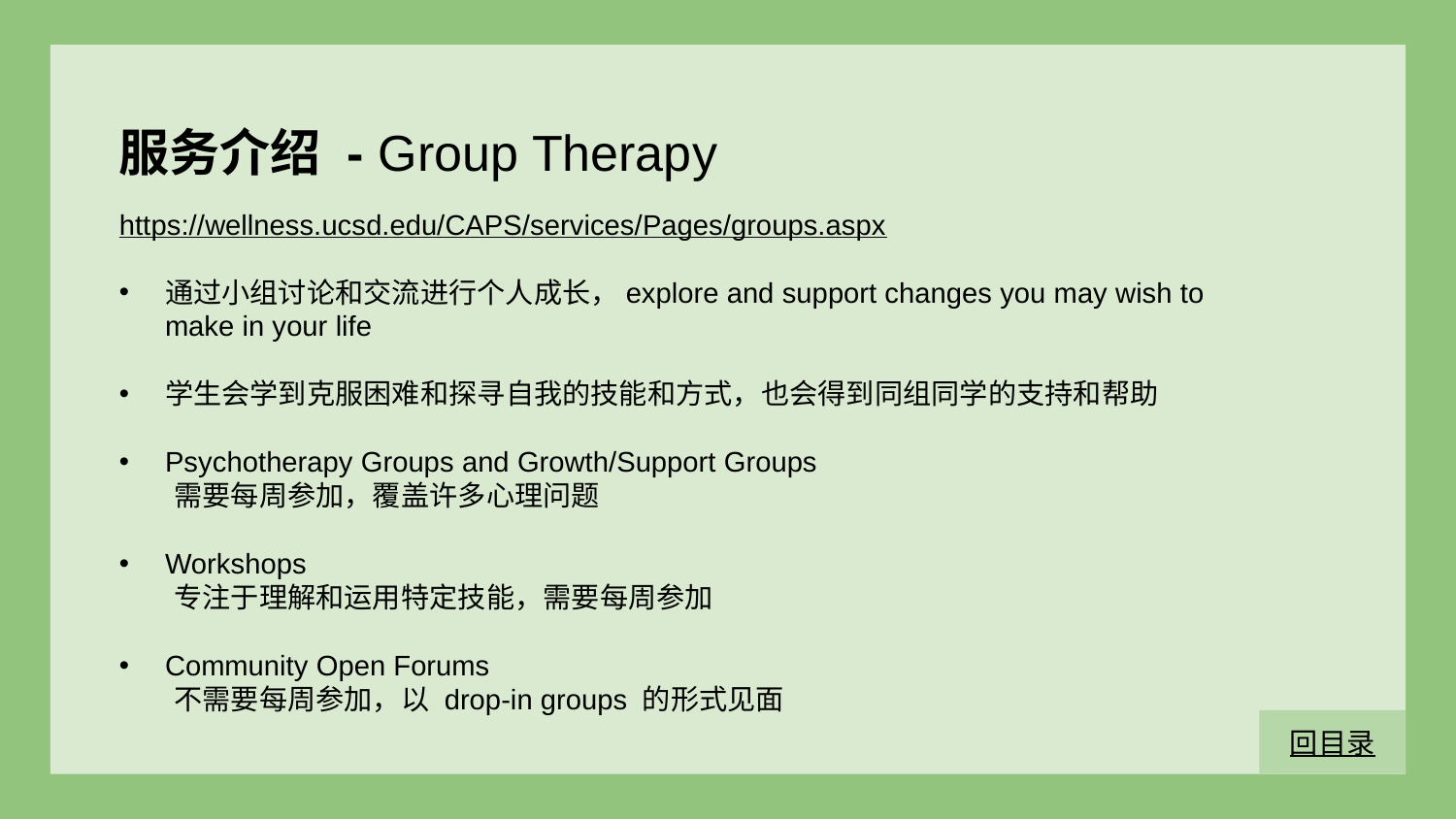

服务介绍 - Group Therapy
https://wellness.ucsd.edu/CAPS/services/Pages/groups.aspx

通过小组讨论和交流进行个人成长，explore and support changes you may wish to make in your life

学生会学到克服困难和探寻自我的技能和方式，也会得到同组同学的支持和帮助

Psychotherapy Groups and Growth/Support Groups
      需要每周参加，覆盖许多心理问题

Workshops
      专注于理解和运用特定技能，需要每周参加

Community Open Forums
      不需要每周参加，以 drop-in groups 的形式见面

回目录